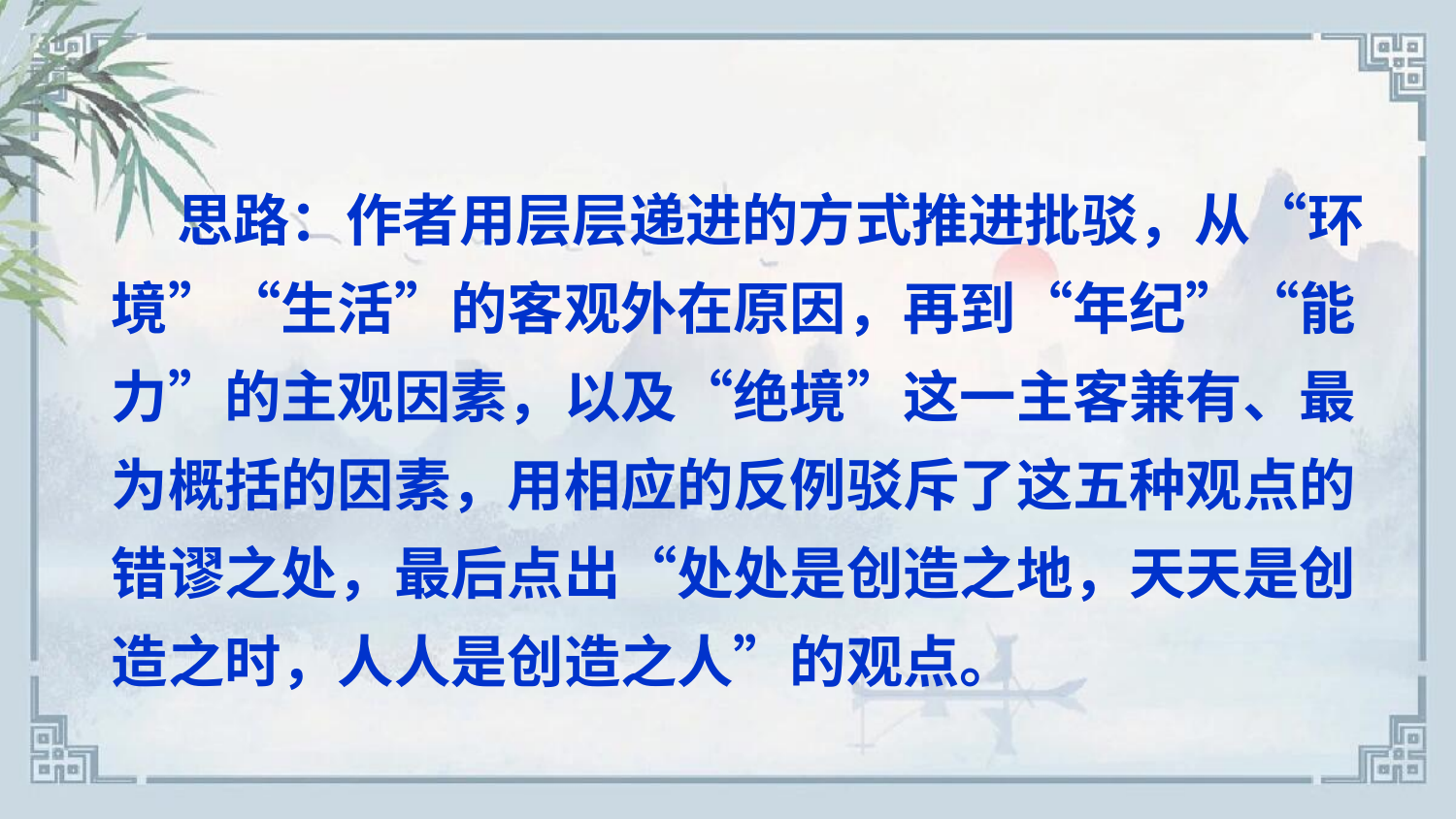

思路：作者用层层递进的方式推进批驳，从“环境”“生活”的客观外在原因，再到“年纪”“能力”的主观因素，以及“绝境”这一主客兼有、最为概括的因素，用相应的反例驳斥了这五种观点的错谬之处，最后点出“处处是创造之地，天天是创造之时，人人是创造之人”的观点。